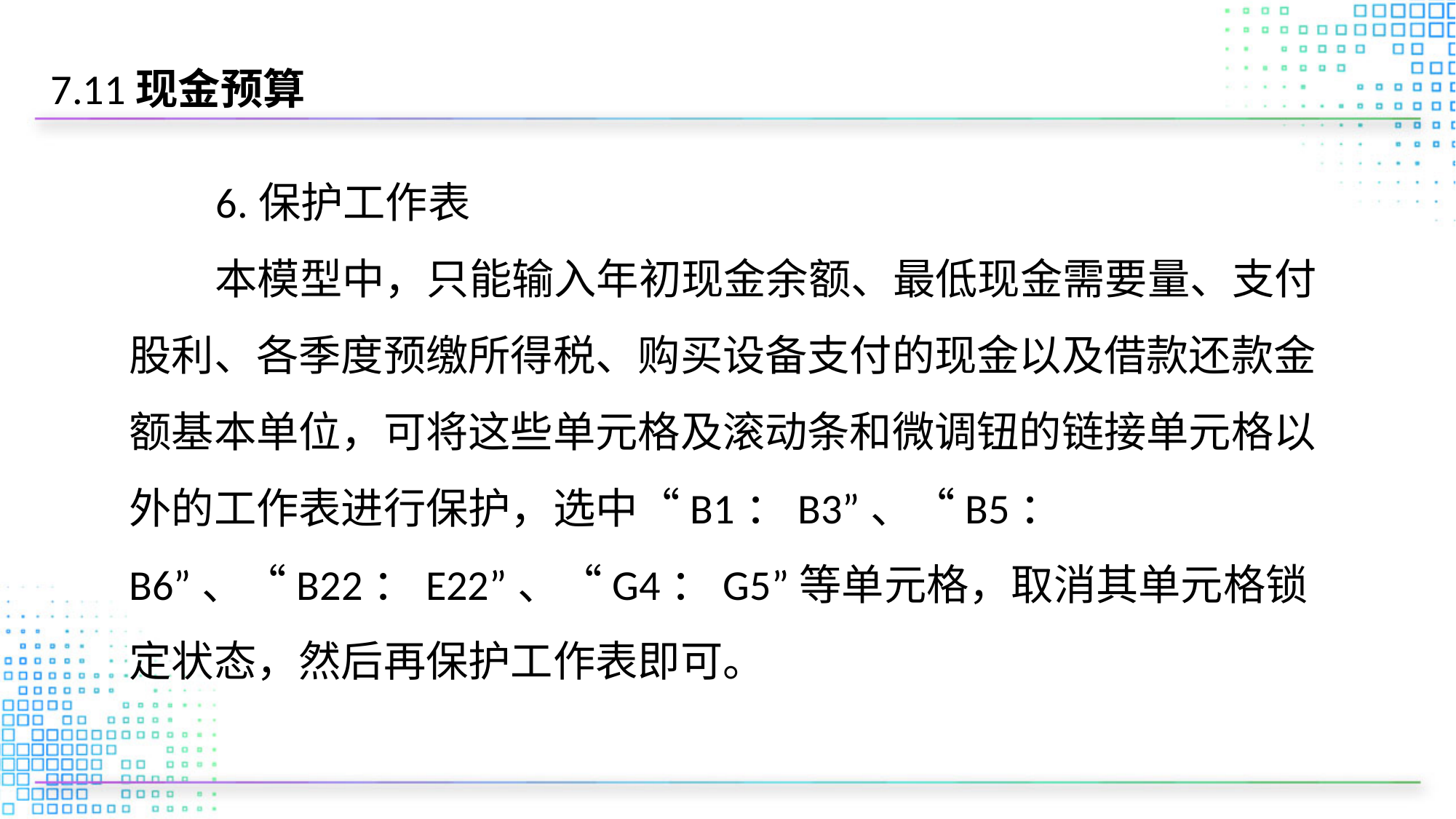

# 7.11现金预算
         6.保护工作表
        本模型中，只能输入年初现金余额、最低现金需要量、支付股利、各季度预缴所得税、购买设备支付的现金以及借款还款金额基本单位，可将这些单元格及滚动条和微调钮的链接单元格以外的工作表进行保护，选中“B1：B3”、“B5：B6”、“B22：E22”、“G4：G5”等单元格，取消其单元格锁定状态，然后再保护工作表即可。